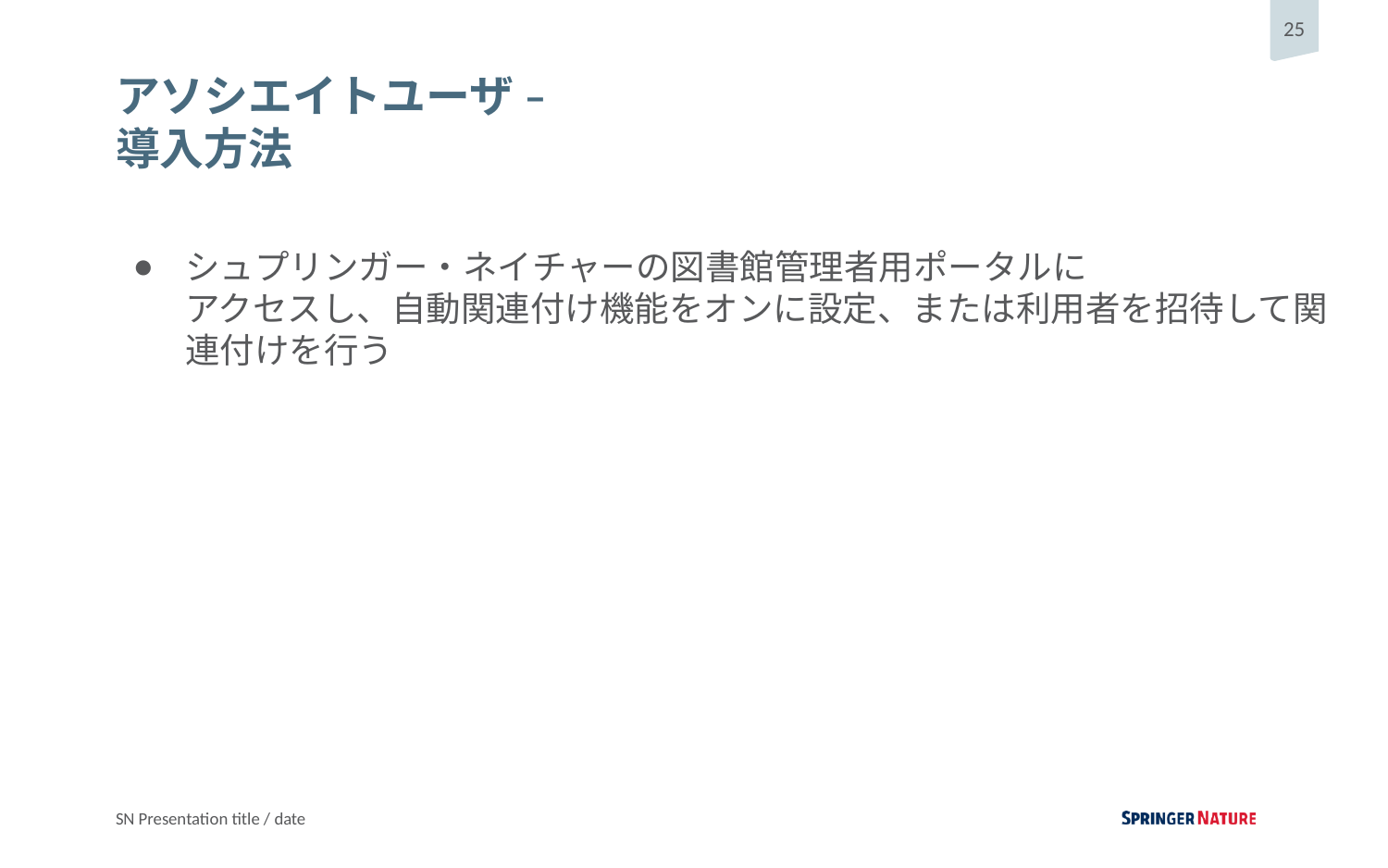

# アソシエイトユーザ – 導入方法
シュプリンガー・ネイチャーの図書館管理者用ポータルに
アクセスし、自動関連付け機能をオンに設定、または利用者を招待して関連付けを行う